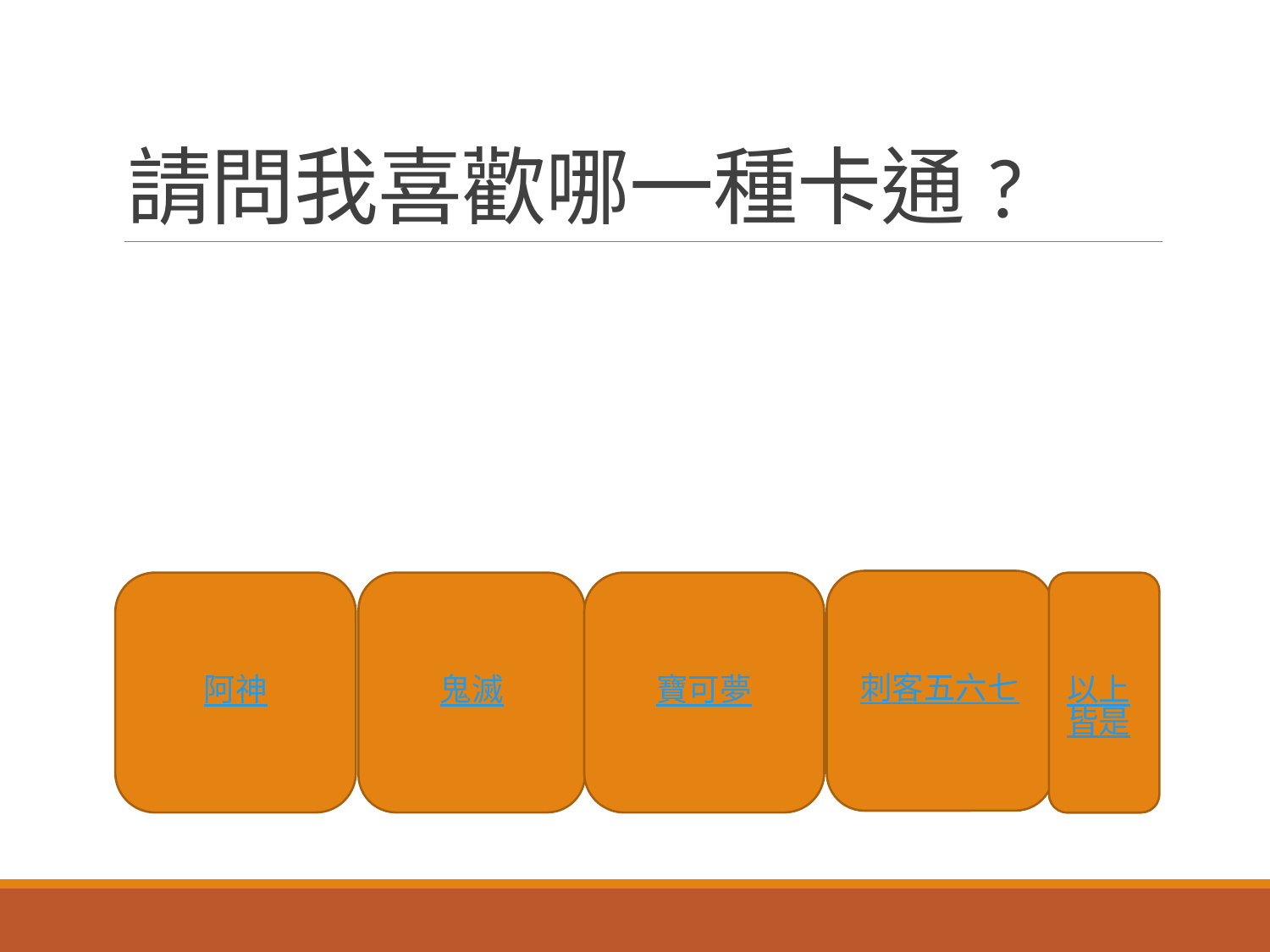

# 請問我喜歡哪一種卡通?

刺客五六七
阿神
鬼滅
寶可夢
以上皆是